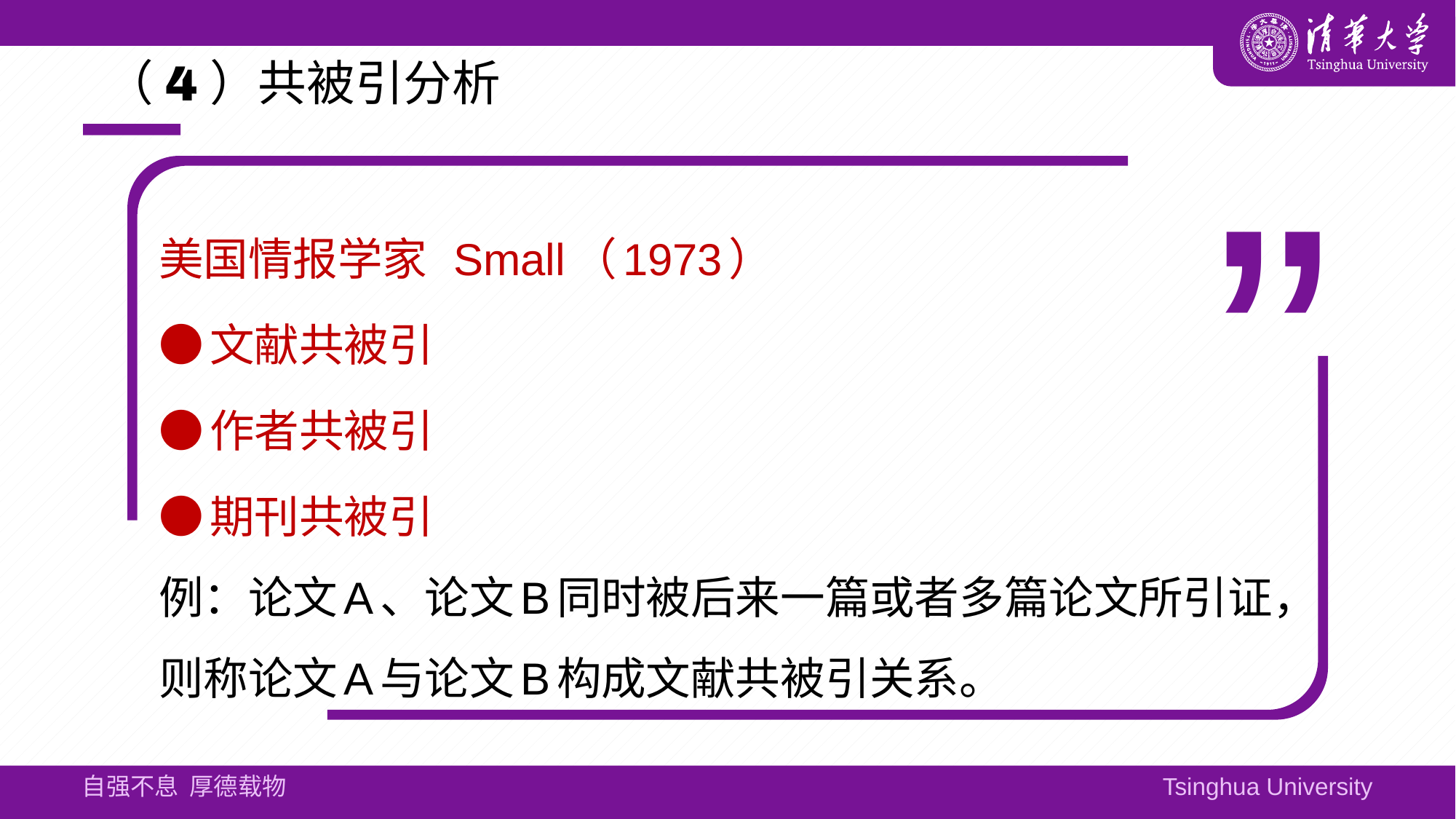

# （4）共被引分析

美国情报学家  Small（1973）
●文献共被引
●作者共被引
●期刊共被引
例：论文A、论文B同时被后来一篇或者多篇论文所引证，则称论文A与论文B构成文献共被引关系。